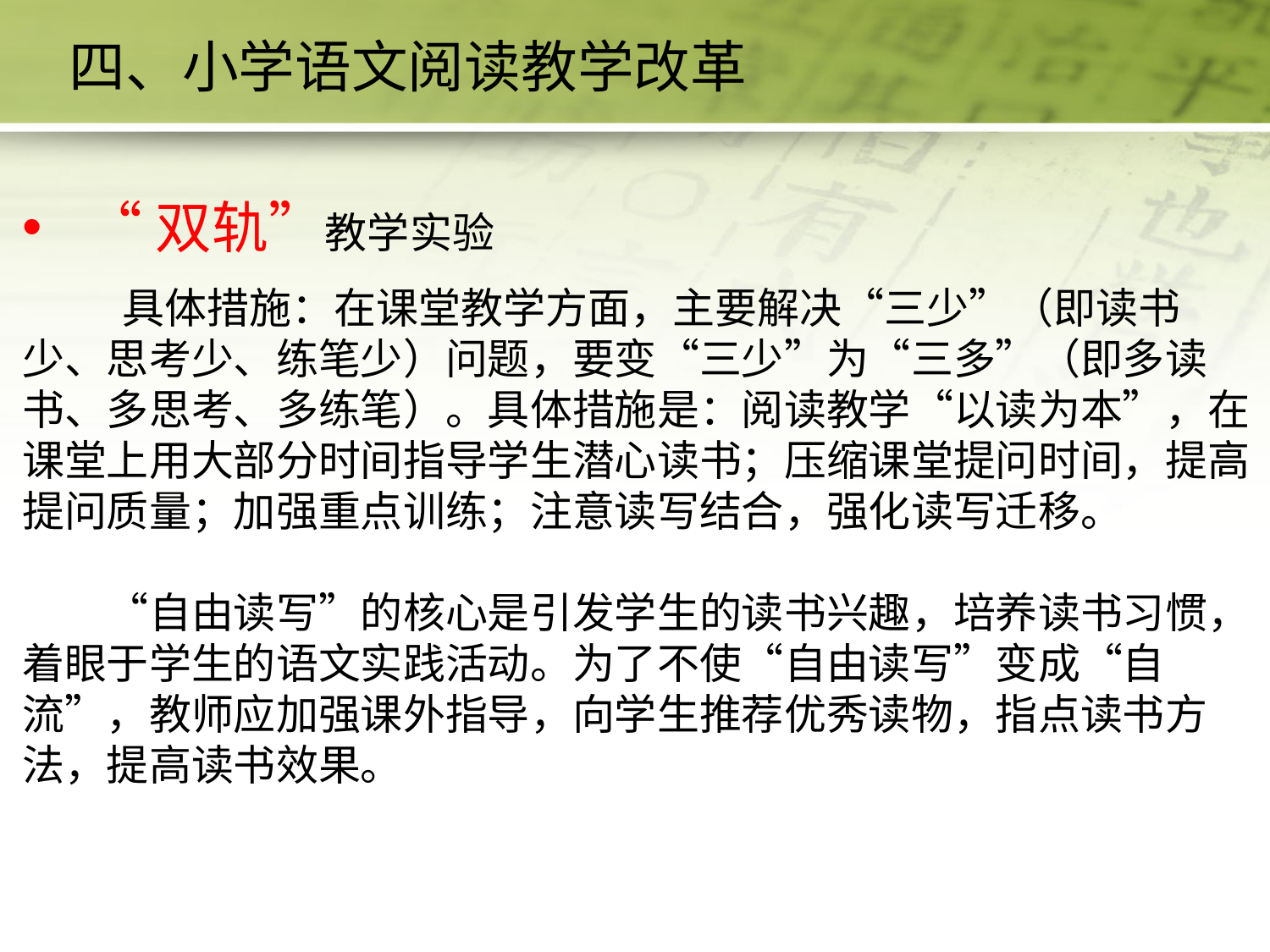

四、小学语文阅读教学改革
“双轨”教学实验
具体措施：在课堂教学方面，主要解决“三少”（即读书少、思考少、练笔少）问题，要变“三少”为“三多”（即多读书、多思考、多练笔）。具体措施是：阅读教学“以读为本”，在课堂上用大部分时间指导学生潜心读书；压缩课堂提问时间，提高提问质量；加强重点训练；注意读写结合，强化读写迁移。
　　“自由读写”的核心是引发学生的读书兴趣，培养读书习惯，着眼于学生的语文实践活动。为了不使“自由读写”变成“自流”，教师应加强课外指导，向学生推荐优秀读物，指点读书方法，提高读书效果。